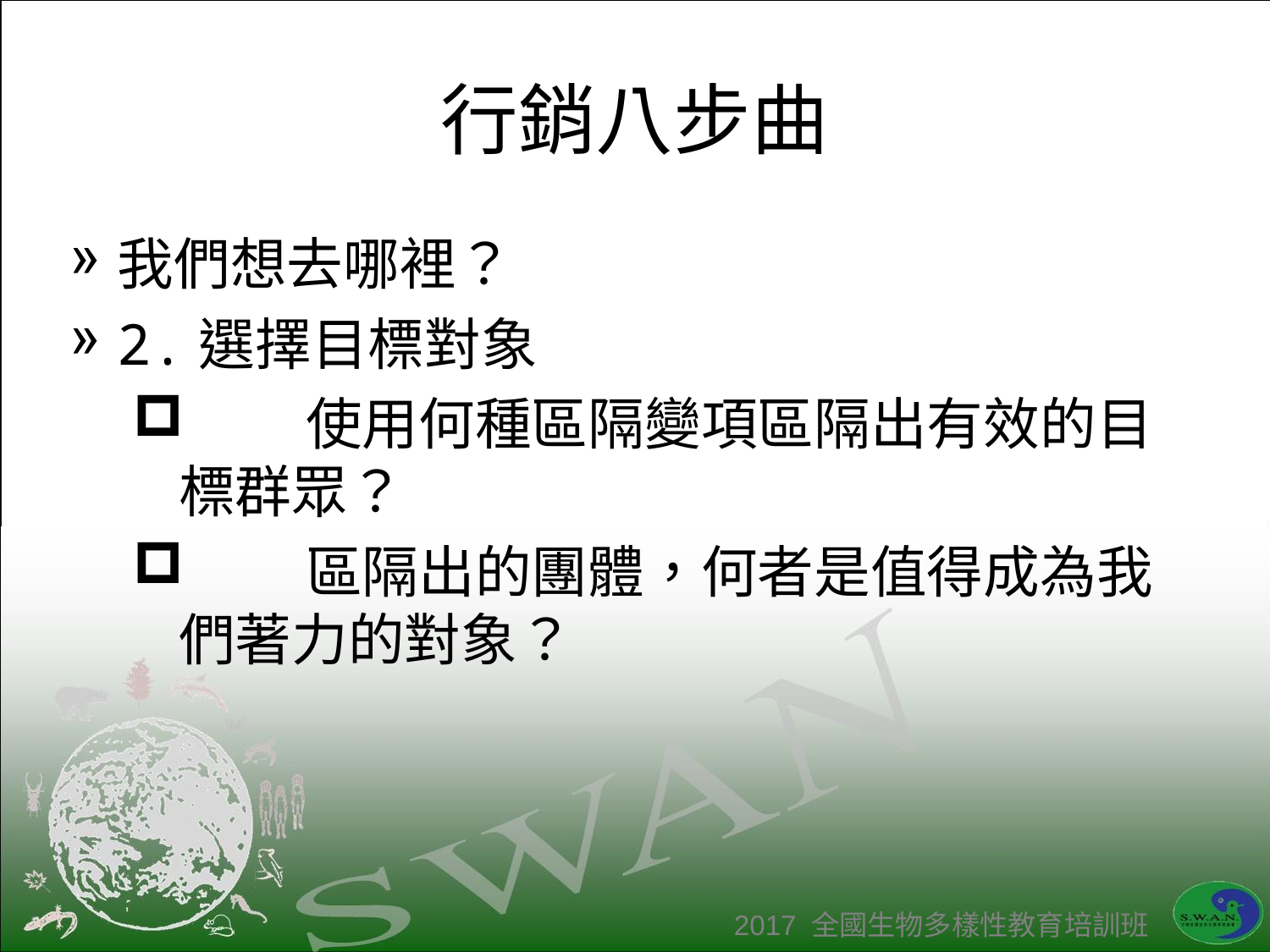

# 行銷八步曲
我們想去哪裡？
2.選擇目標對象
	使用何種區隔變項區隔出有效的目標群眾？
	區隔出的團體，何者是值得成為我們著力的對象？